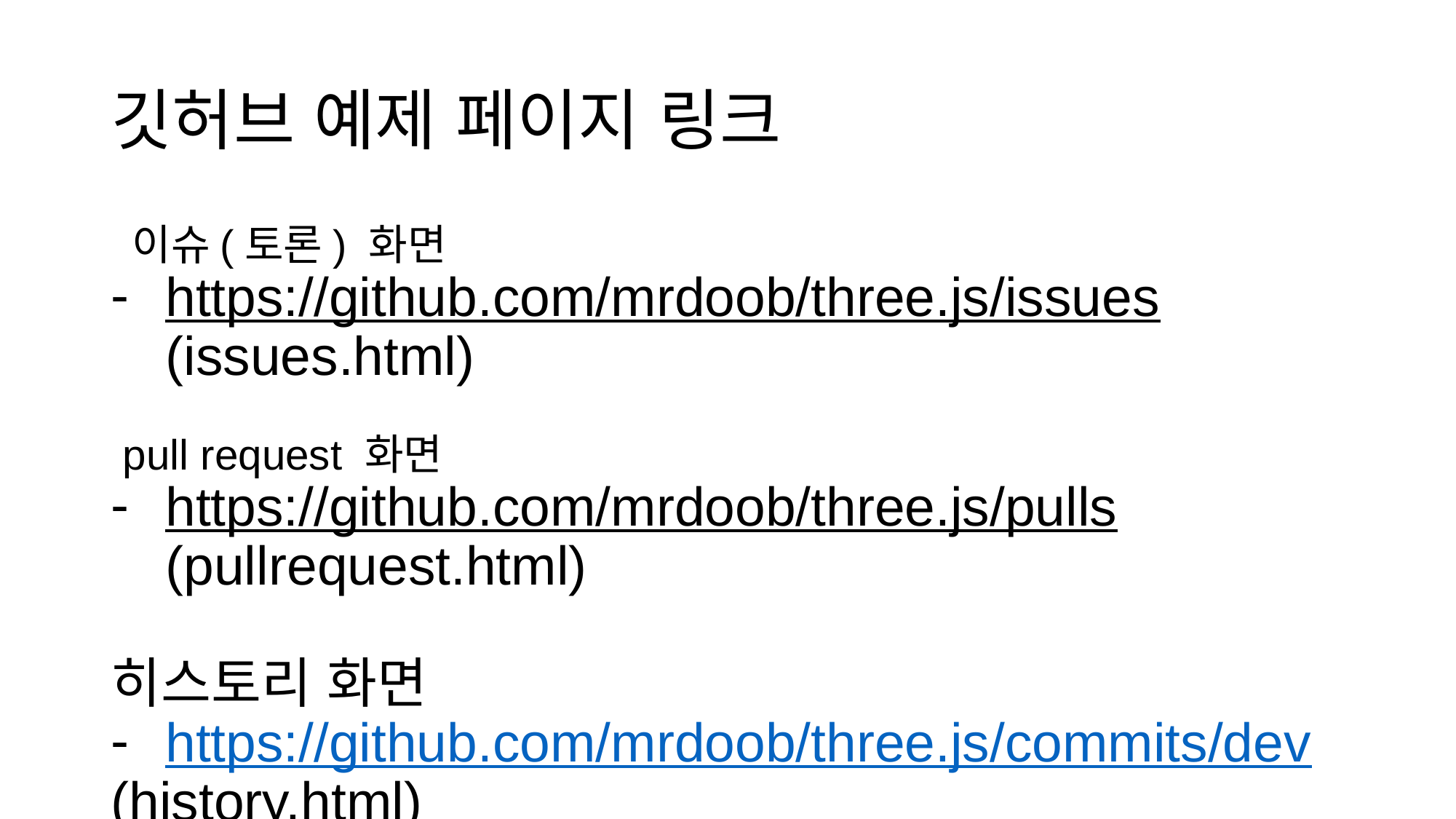

# 깃허브 예제 페이지 링크
이슈(토론) 화면
https://github.com/mrdoob/three.js/issues (issues.html)

 pull request 화면
https://github.com/mrdoob/three.js/pulls (pullrequest.html)

히스토리 화면
https://github.com/mrdoob/three.js/commits/dev
(history.html)